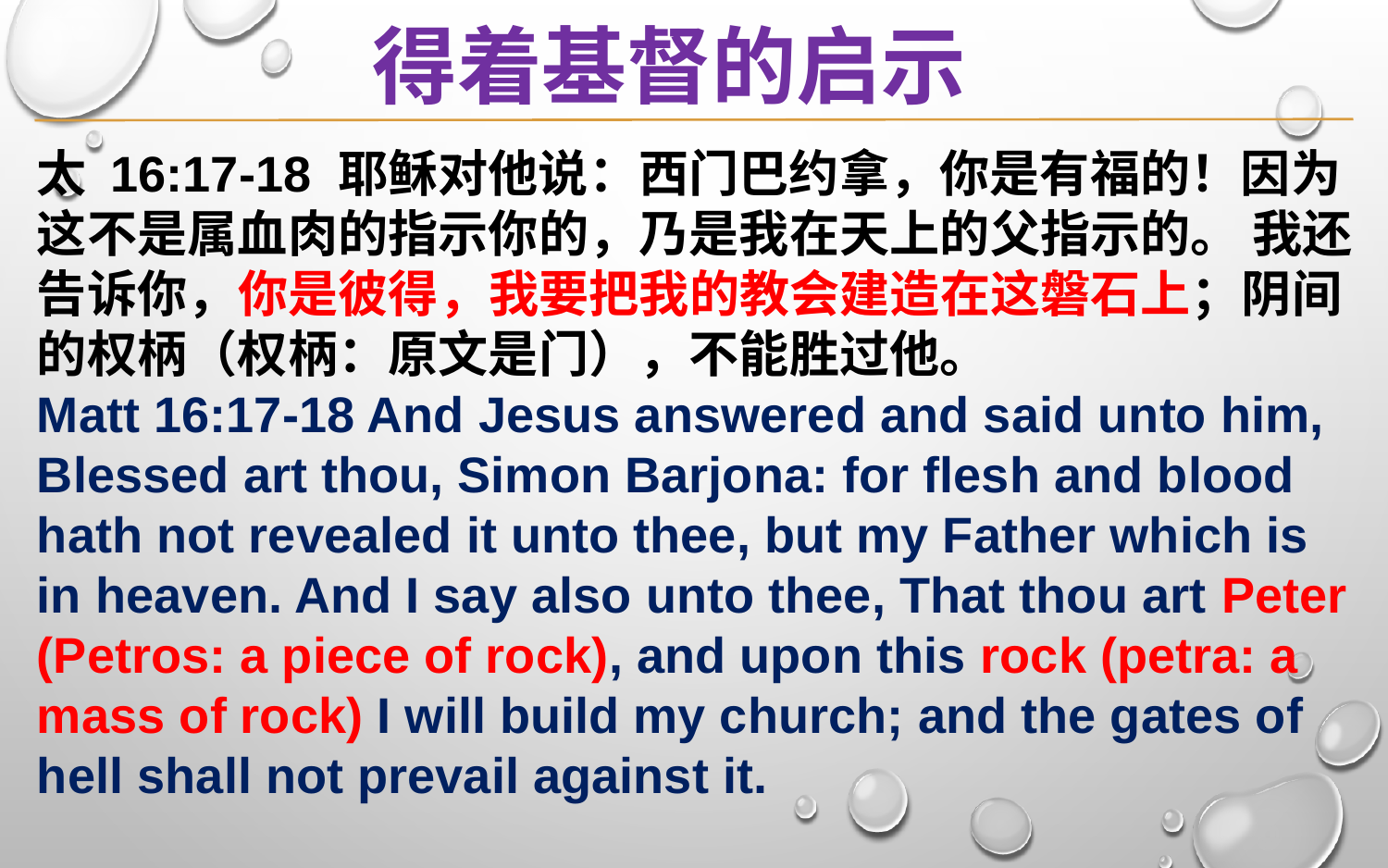

得着基督的启示
太 16:17-18 耶稣对他说：西门巴约拿，你是有福的！因为这不是属血肉的指示你的，乃是我在天上的父指示的。 我还告诉你，你是彼得，我要把我的教会建造在这磐石上；阴间的权柄（权柄：原文是门），不能胜过他。
Matt 16:17-18 And Jesus answered and said unto him, Blessed art thou, Simon Barjona: for flesh and blood hath not revealed it unto thee, but my Father which is in heaven. And I say also unto thee, That thou art Peter (Petros: a piece of rock), and upon this rock (petra: a mass of rock) I will build my church; and the gates of hell shall not prevail against it.